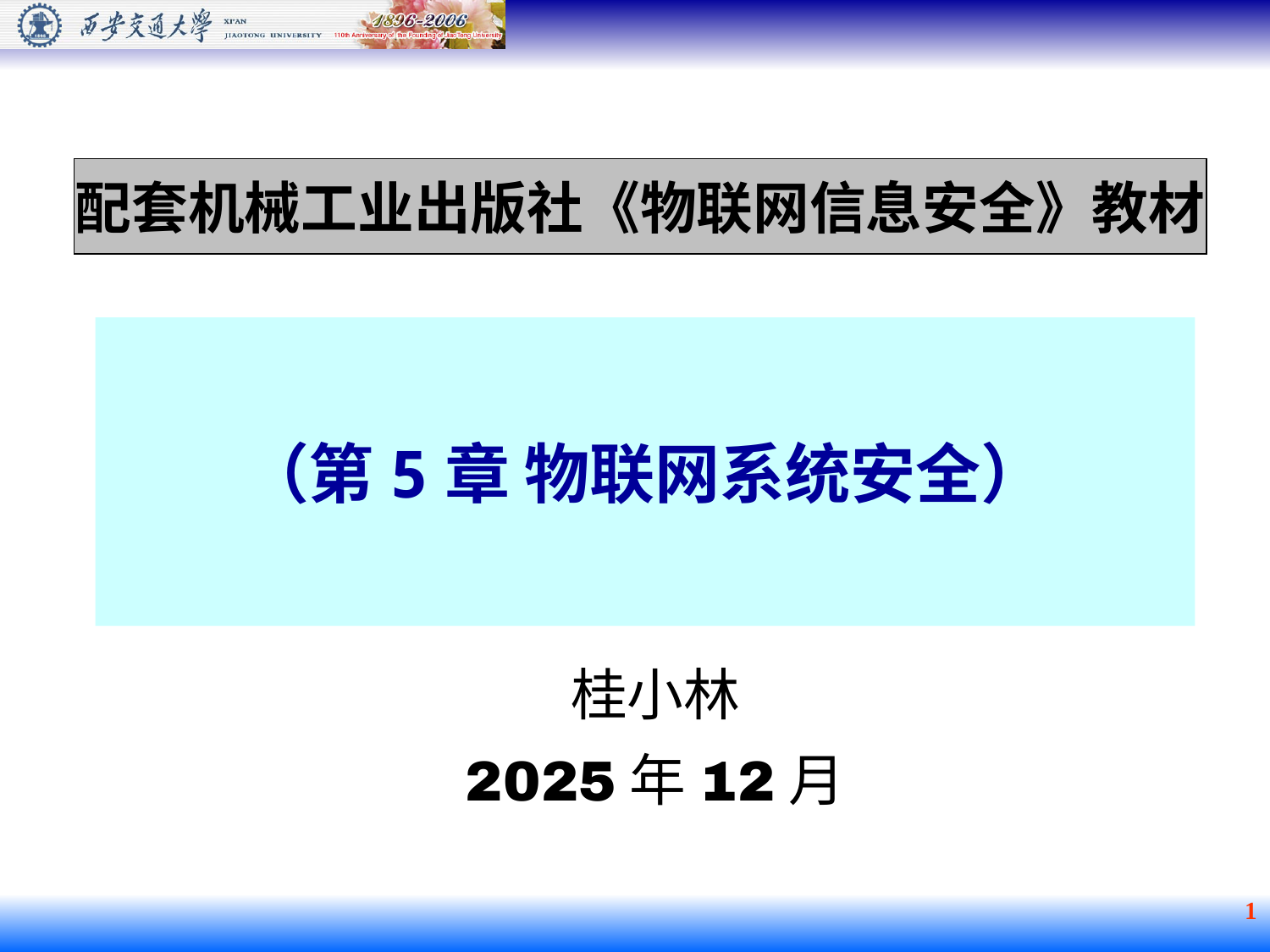

配套机械工业出版社《物联网信息安全》教材
（第5章 物联网系统安全）
桂小林
2025年12月
1